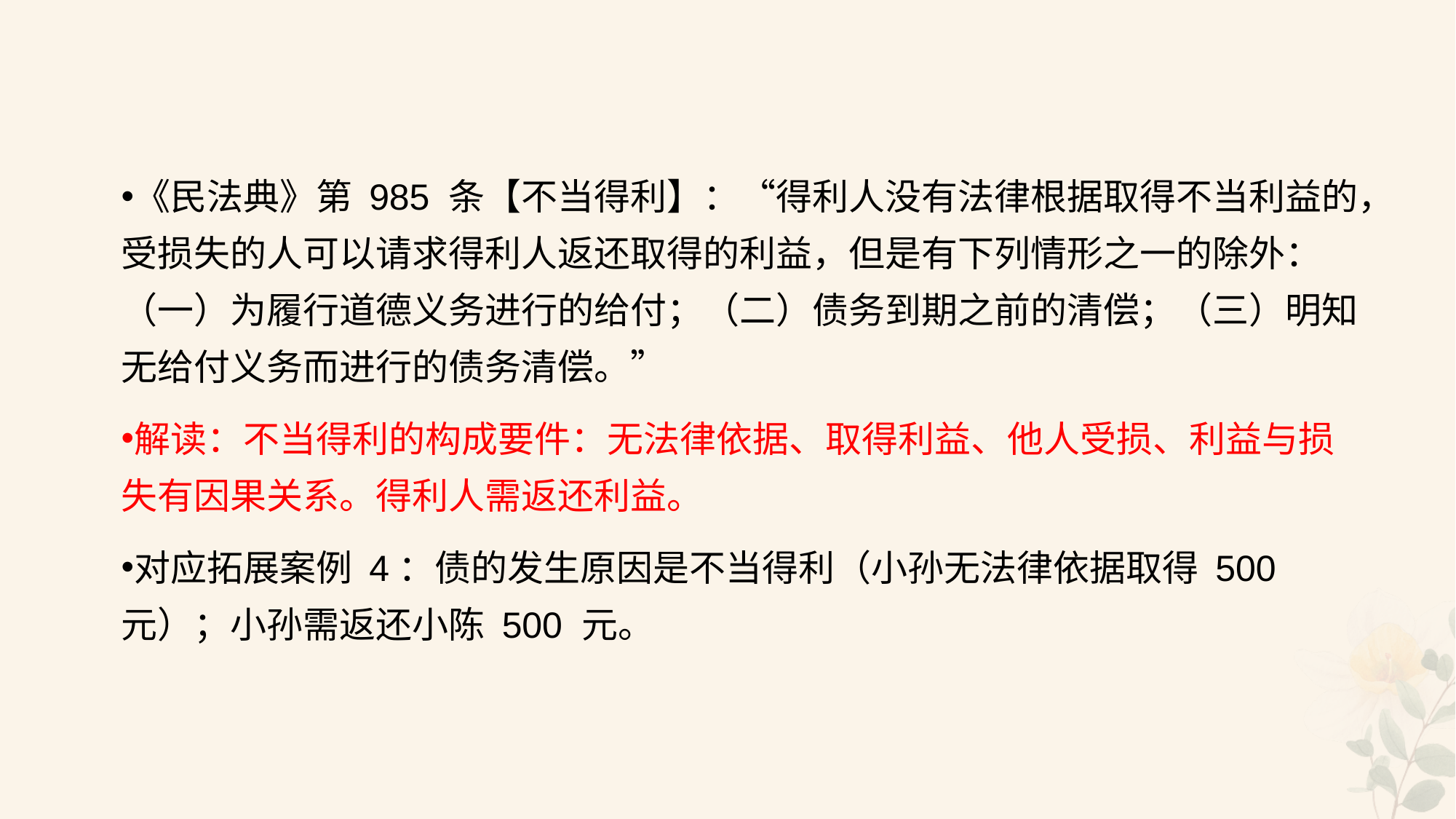

#
《民法典》第 985 条【不当得利】：“得利人没有法律根据取得不当利益的，受损失的人可以请求得利人返还取得的利益，但是有下列情形之一的除外：（一）为履行道德义务进行的给付；（二）债务到期之前的清偿；（三）明知无给付义务而进行的债务清偿。”
解读：不当得利的构成要件：无法律依据、取得利益、他人受损、利益与损失有因果关系。得利人需返还利益。
对应拓展案例 4：债的发生原因是不当得利（小孙无法律依据取得 500 元）；小孙需返还小陈 500 元。